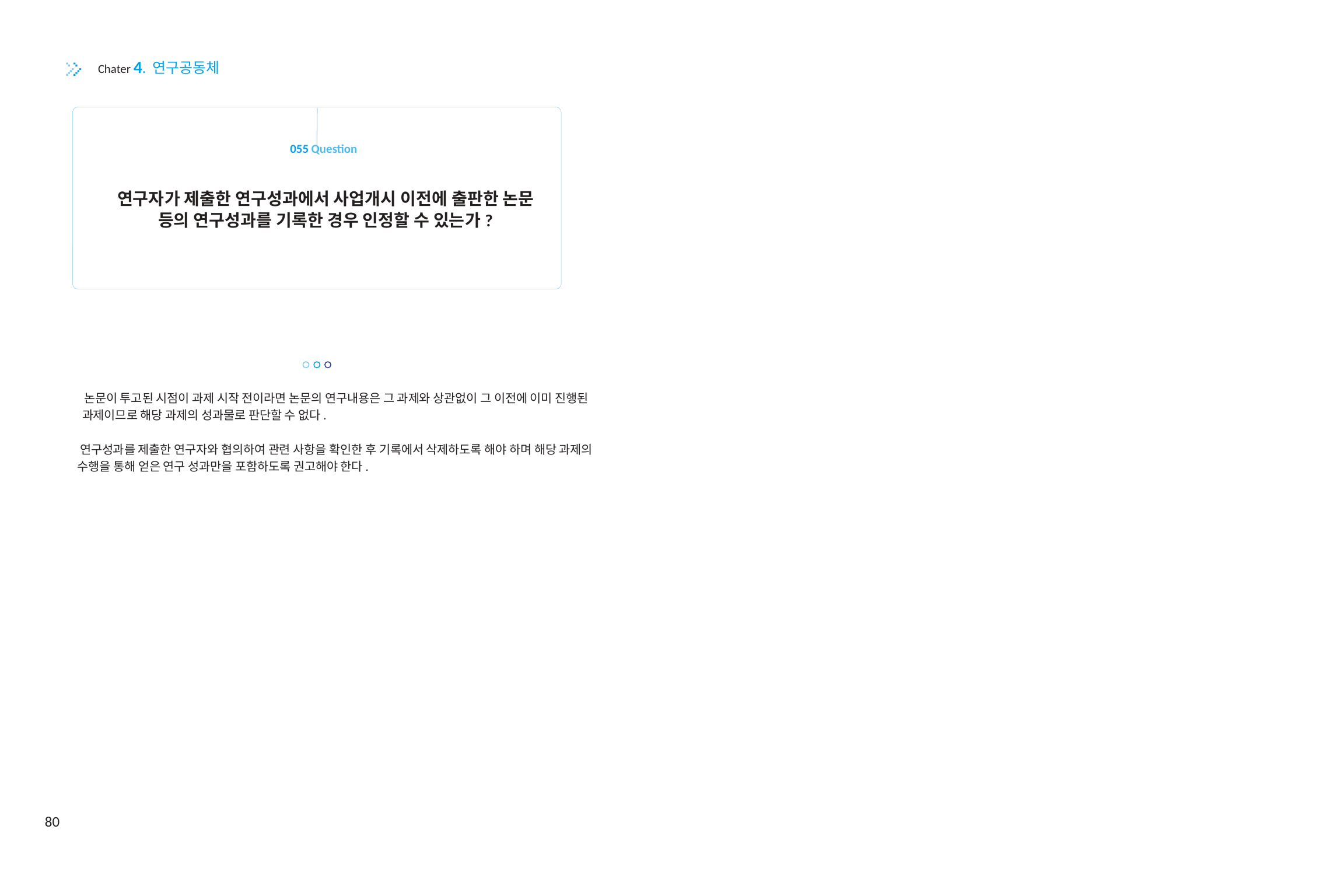

Chater 4. 연구공동체

055 Question

연구자가 제출한 연구성과에서 사업개시 이전에 출판한 논문
등의 연구성과를 기록한 경우 인정할 수 있는가?

논문이 투고된 시점이 과제 시작 전이라면 논문의 연구내용은 그 과제와 상관없이 그 이전에 이미 진행된
과제이므로 해당 과제의 성과물로 판단할 수 없다.
연구성과를 제출한 연구자와 협의하여 관련 사항을 확인한 후 기록에서 삭제하도록 해야 하며 해당 과제의
수행을 통해 얻은 연구 성과만을 포함하도록 권고해야 한다.
80